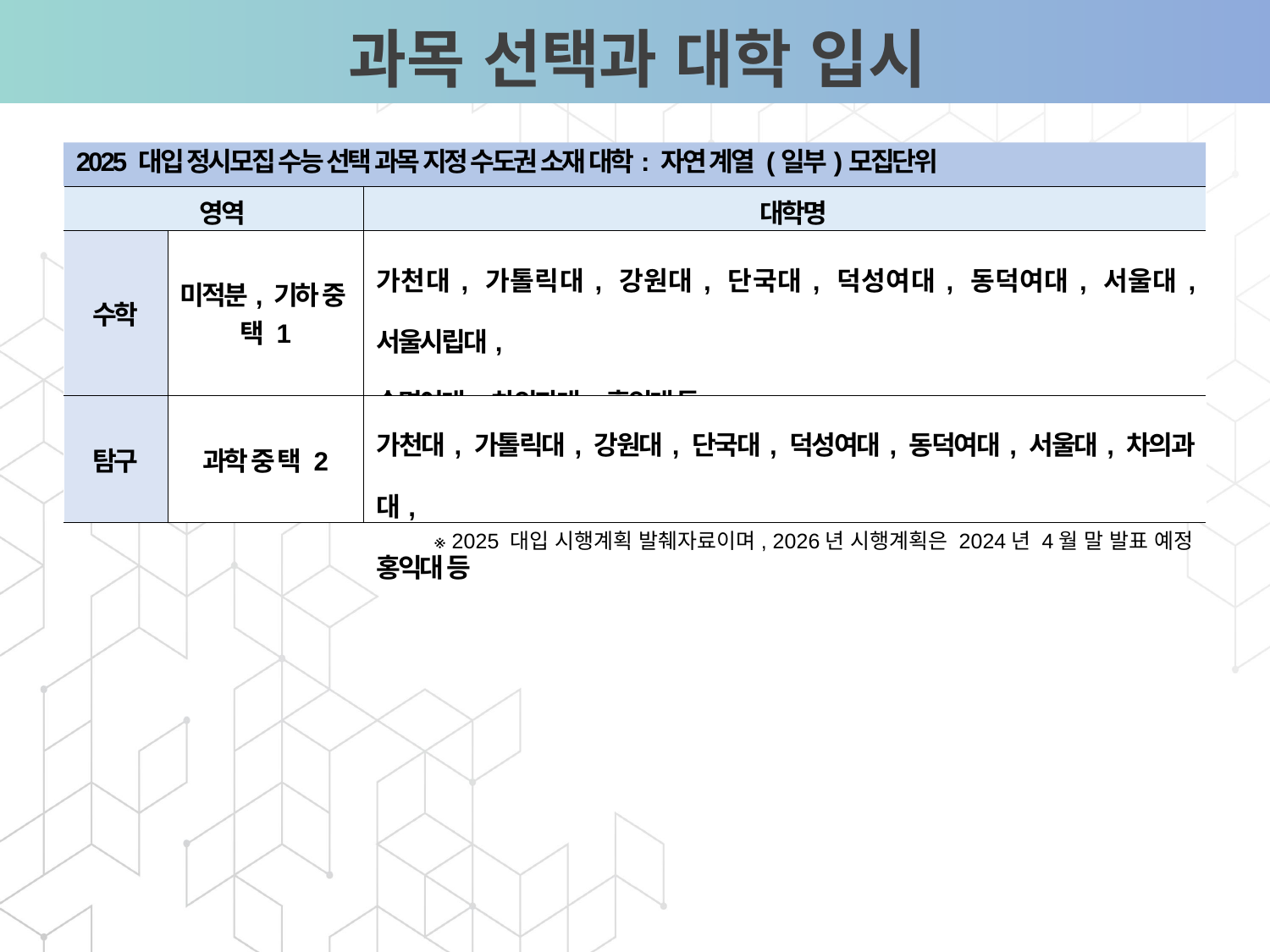

과목 선택과 대학 입시
2025 대입 정시모집 수능 선택 과목 지정 수도권 소재 대학: 자연 계열 (일부)모집단위

영업활동의 부재
| 영역 |  | 대학명 |
| --- | --- | --- |
| 수학 | 미적분, 기하 중 택 1 | 가천대, 가톨릭대, 강원대, 단국대, 덕성여대, 동덕여대, 서울대, 서울시립대, 숙명여대, 차의과대, 홍익대 등 |
| 탐구 | 과학 중 택 2 | 가천대, 가톨릭대, 강원대, 단국대, 덕성여대, 동덕여대, 서울대, 차의과대, 홍익대 등 |
※ 2025 대입 시행계획 발췌자료이며, 2026년 시행계획은 2024년 4월 말 발표 예정